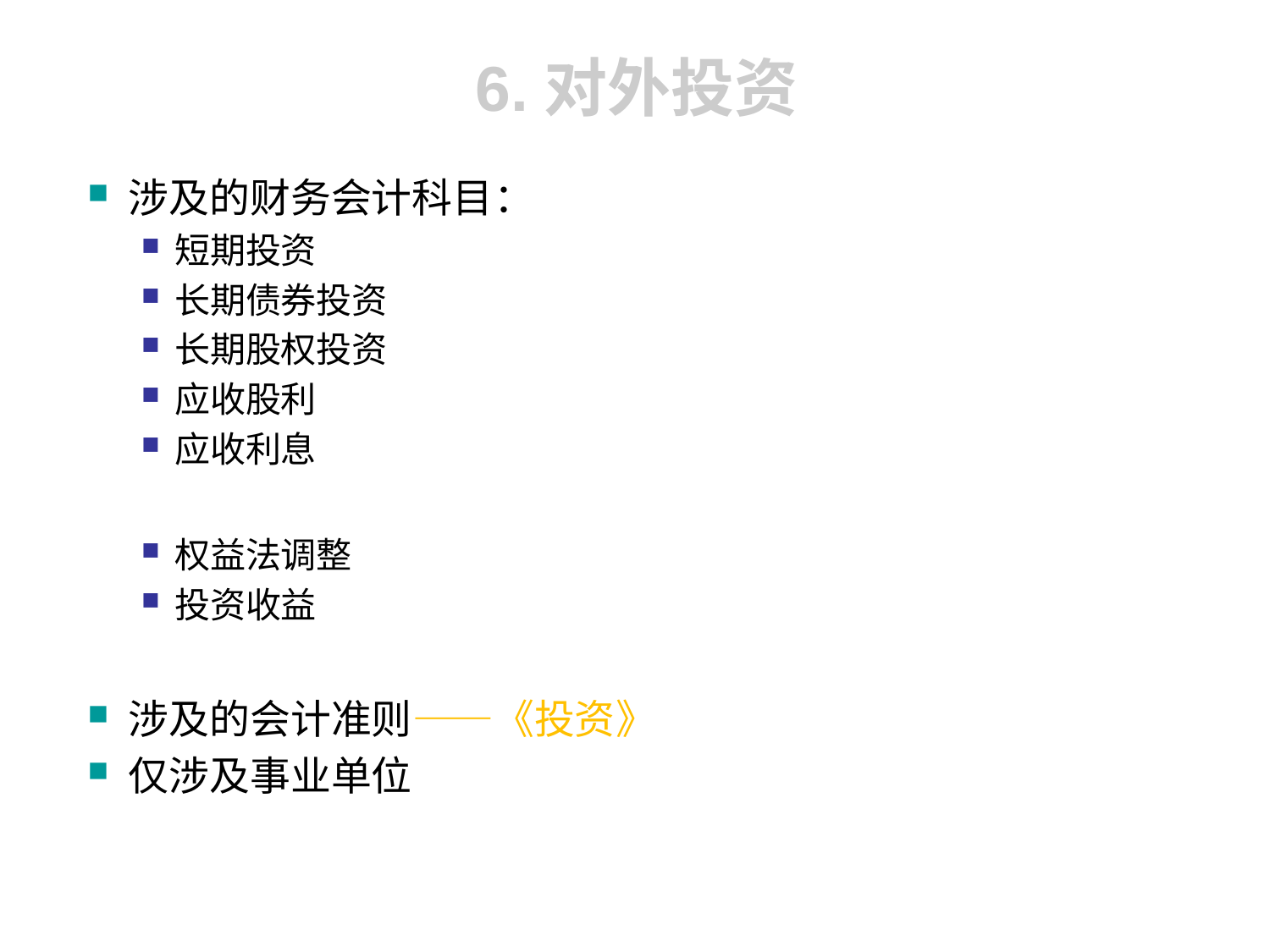

# 6.对外投资
涉及的财务会计科目：
短期投资
长期债券投资
长期股权投资
应收股利
应收利息

权益法调整
投资收益

涉及的会计准则——《投资》
仅涉及事业单位

133